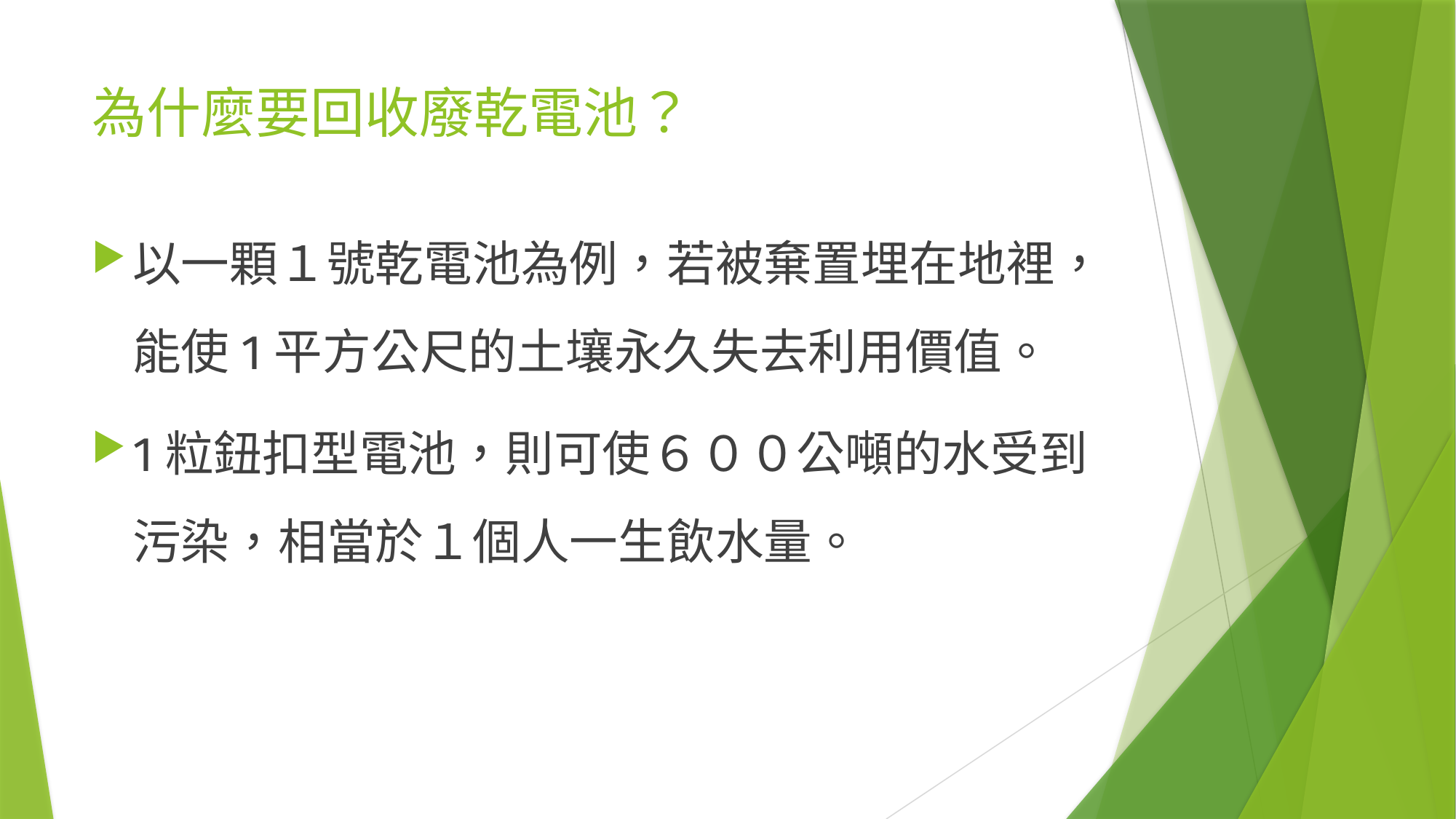

# 為什麼要回收廢乾電池？
以一顆１號乾電池為例，若被棄置埋在地裡，能使1平方公尺的土壤永久失去利用價值。
1粒鈕扣型電池，則可使６００公噸的水受到污染，相當於１個人一生飲水量。